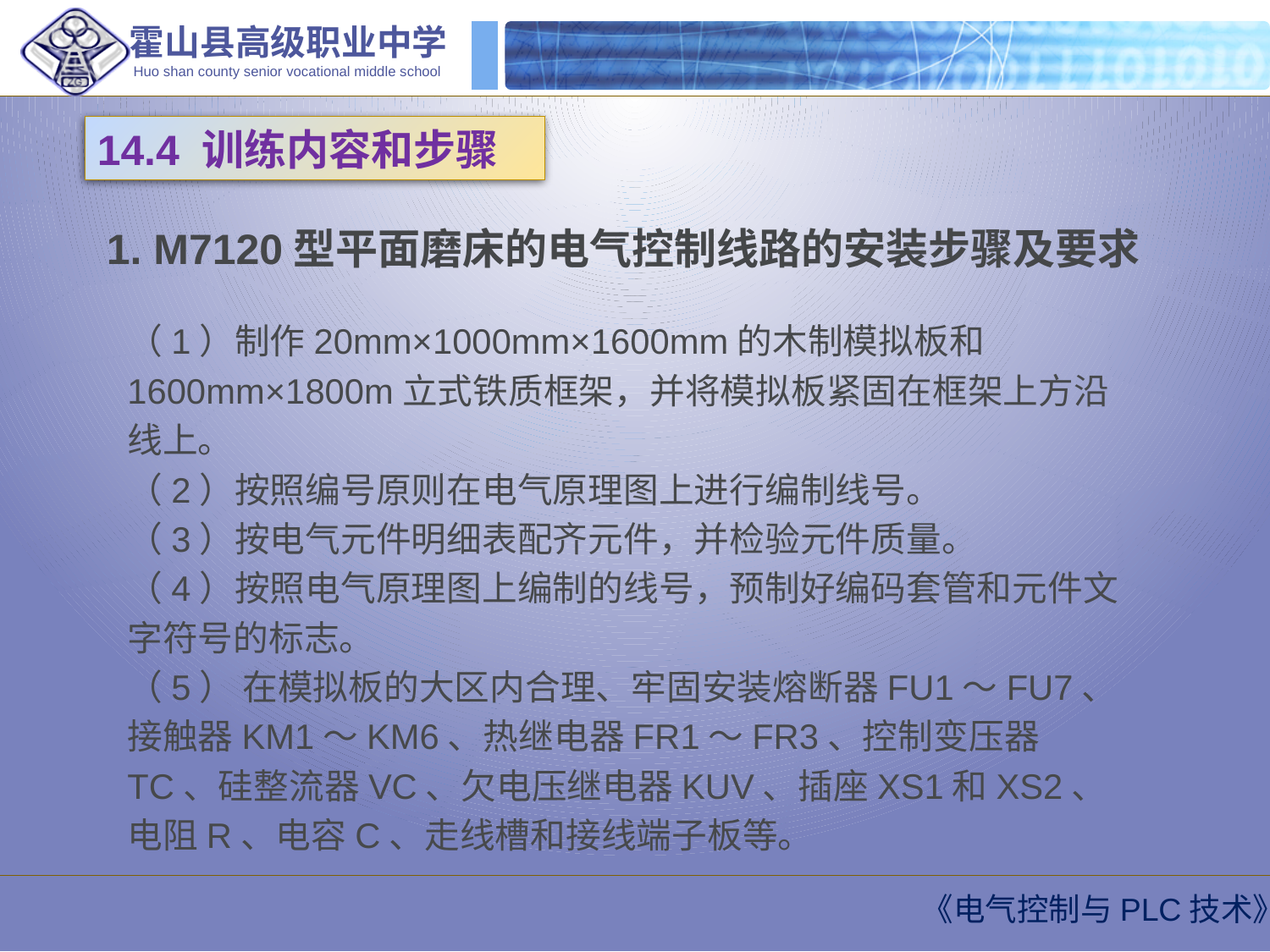

14.4 训练内容和步骤
1. M7120型平面磨床的电气控制线路的安装步骤及要求
（1）制作20mm×1000mm×1600mm的木制模拟板和1600mm×1800m立式铁质框架，并将模拟板紧固在框架上方沿线上。
（2）按照编号原则在电气原理图上进行编制线号。
（3）按电气元件明细表配齐元件，并检验元件质量。
（4）按照电气原理图上编制的线号，预制好编码套管和元件文字符号的标志。
（5） 在模拟板的大区内合理、牢固安装熔断器FU1～FU7、接触器KM1～KM6、热继电器FR1～FR3、控制变压器TC、硅整流器VC、欠电压继电器KUV、插座XS1和XS2、电阻R、电容C、走线槽和接线端子板等。